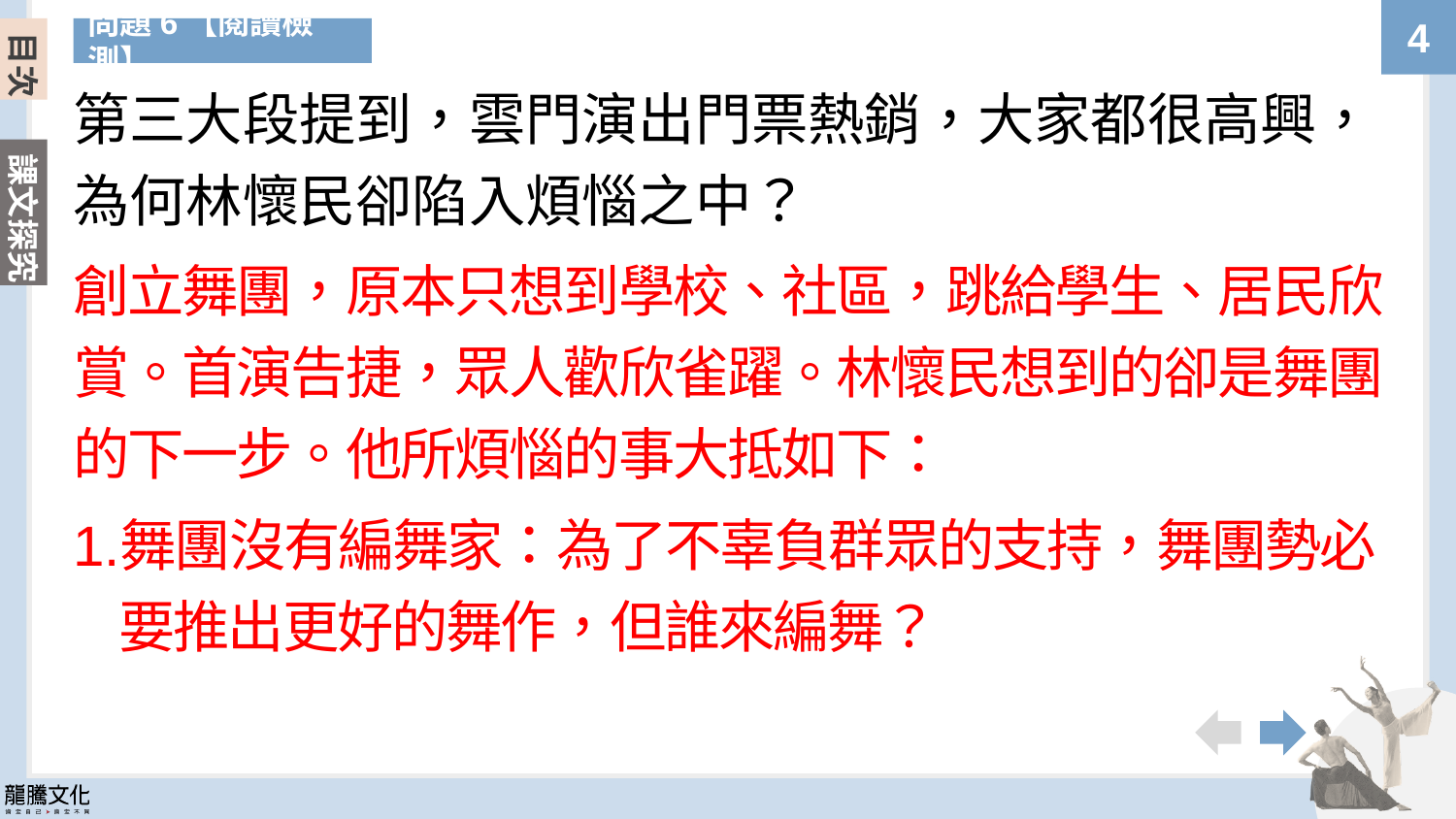

目次
問題6【閱讀檢測】
第三大段提到，雲門演出門票熱銷，大家都很高興，為何林懷民卻陷入煩惱之中？
創立舞團，原本只想到學校、社區，跳給學生、居民欣賞。首演告捷，眾人歡欣雀躍。林懷民想到的卻是舞團的下一步。他所煩惱的事大抵如下：
舞團沒有編舞家：為了不辜負群眾的支持，舞團勢必要推出更好的舞作，但誰來編舞？